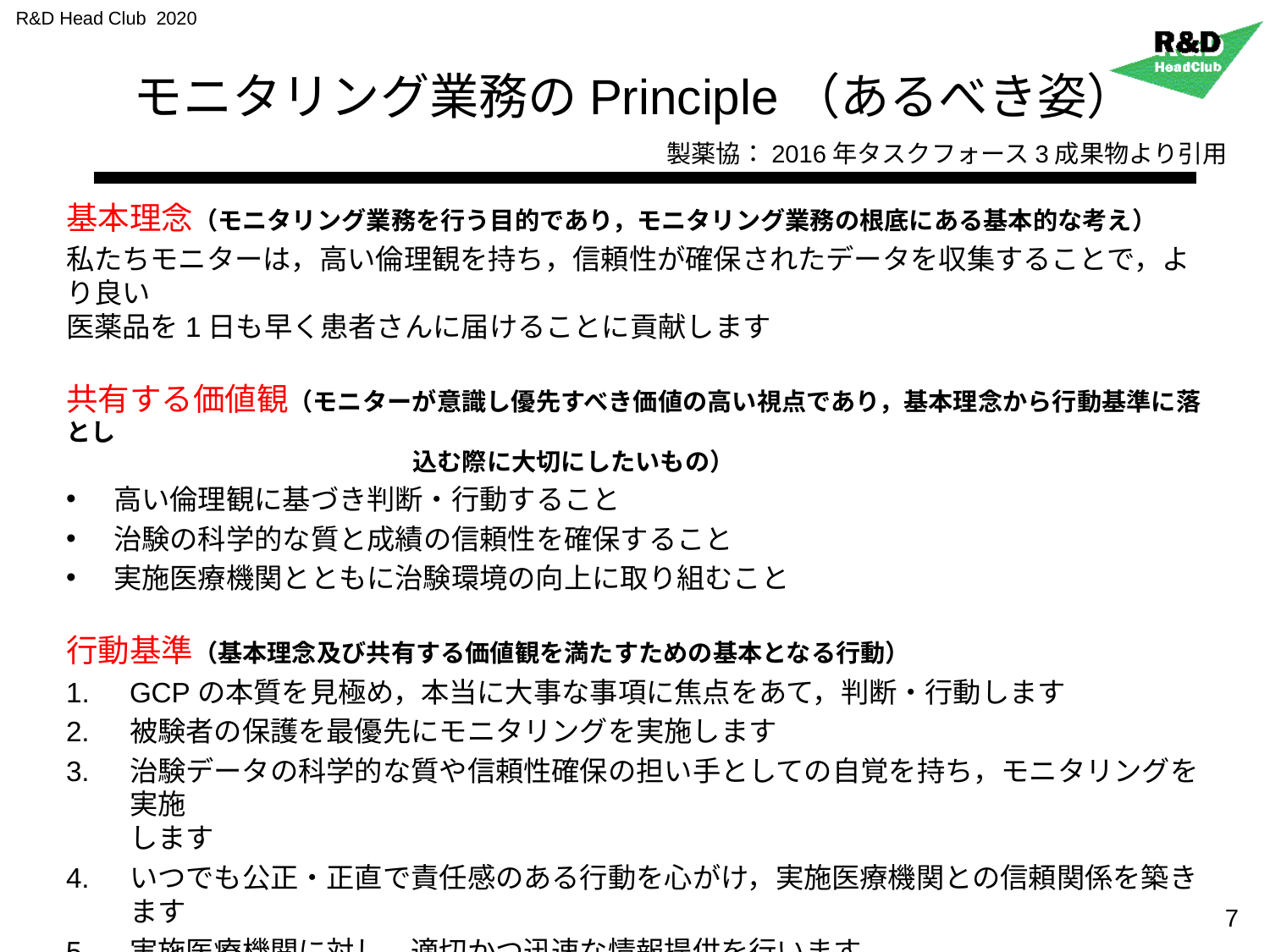

R&D Head Club  2020
# モニタリング業務のPrinciple（あるべき姿）
製薬協：2016年タスクフォース3成果物より引用
基本理念（モニタリング業務を行う目的であり，モニタリング業務の根底にある基本的な考え）
私たちモニターは，高い倫理観を持ち，信頼性が確保されたデータを収集することで，より良い
医薬品を1日も早く患者さんに届けることに貢献します

共有する価値観（モニターが意識し優先すべき価値の高い視点であり，基本理念から行動基準に落とし
　　　　　　　　　　　　　　込む際に大切にしたいもの）
高い倫理観に基づき判断・行動すること
治験の科学的な質と成績の信頼性を確保すること
実施医療機関とともに治験環境の向上に取り組むこと

行動基準（基本理念及び共有する価値観を満たすための基本となる行動）
GCPの本質を見極め，本当に大事な事項に焦点をあて，判断・行動します
被験者の保護を最優先にモニタリングを実施します
治験データの科学的な質や信頼性確保の担い手としての自覚を持ち，モニタリングを実施
します
いつでも公正・正直で責任感のある行動を心がけ，実施医療機関との信頼関係を築きます
実施医療機関に対し，適切かつ迅速な情報提供を行います
実施医療機関に対し，不必要・過剰な要求は行いません
実施医療機関とともに，リスクの最小化を図ります
7